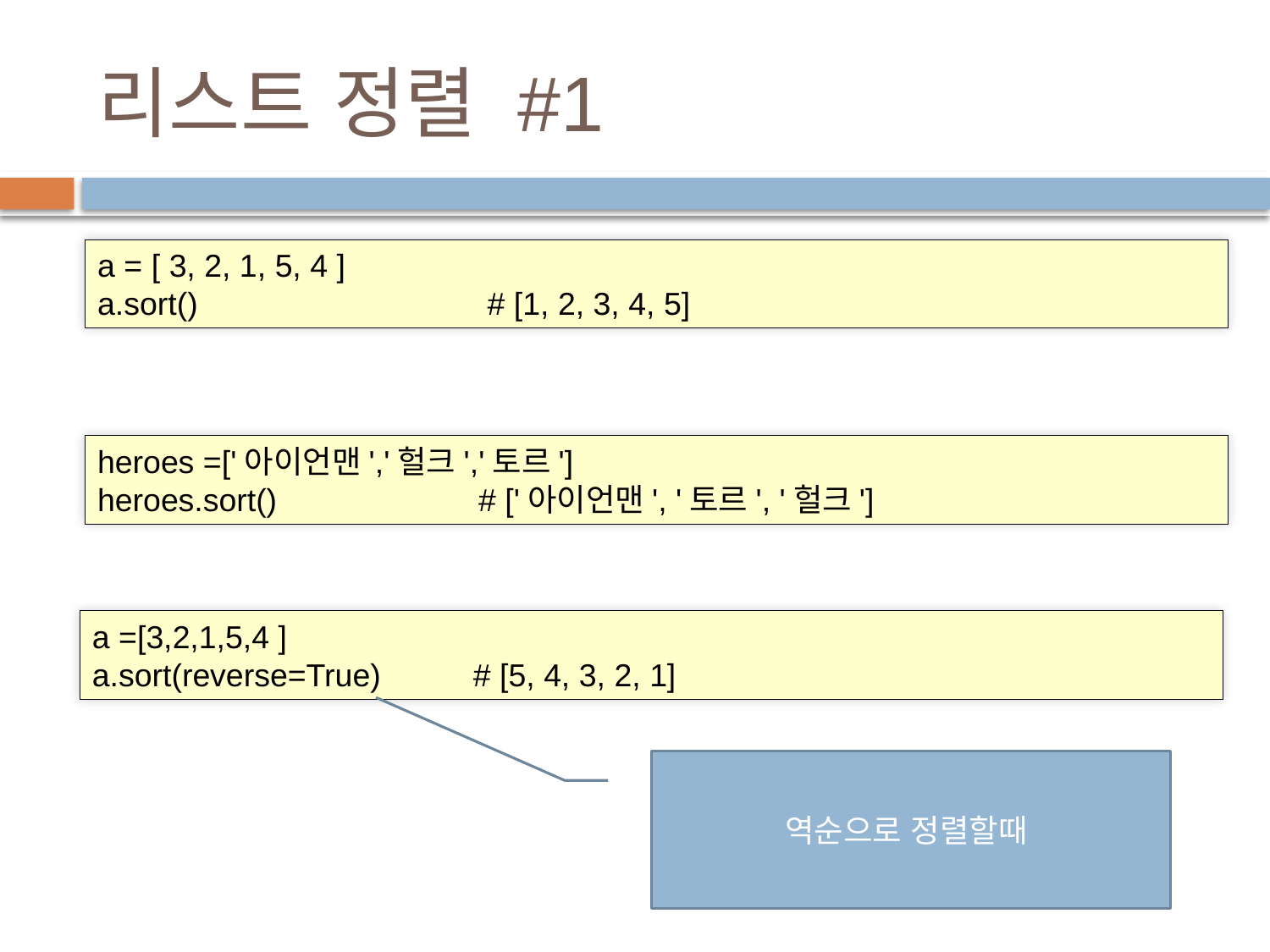

# 리스트 정렬 #1
a = [ 3, 2, 1, 5, 4 ]
a.sort()			 # [1, 2, 3, 4, 5]
heroes =['아이언맨','헐크','토르']
heroes.sort() 		# ['아이언맨', '토르', '헐크']
a =[3,2,1,5,4 ]
a.sort(reverse=True) 	# [5, 4, 3, 2, 1]
역순으로 정렬할때